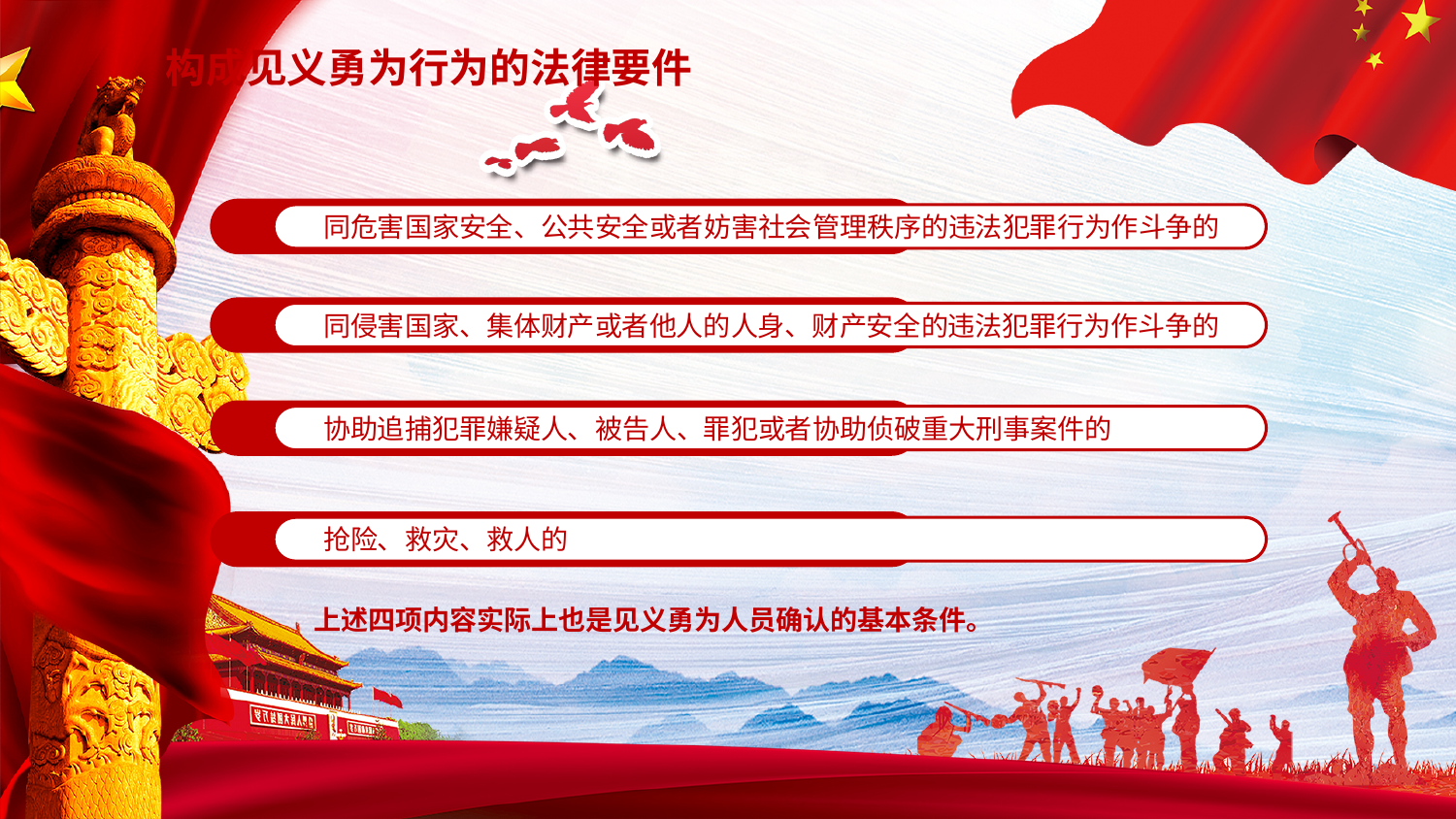

构成见义勇为行为的法律要件

同危害国家安全、公共安全或者妨害社会管理秩序的违法犯罪行为作斗争的

同侵害国家、集体财产或者他人的人身、财产安全的违法犯罪行为作斗争的

协助追捕犯罪嫌疑人、被告人、罪犯或者协助侦破重大刑事案件的

抢险、救灾、救人的
上述四项内容实际上也是见义勇为人员确认的基本条件。